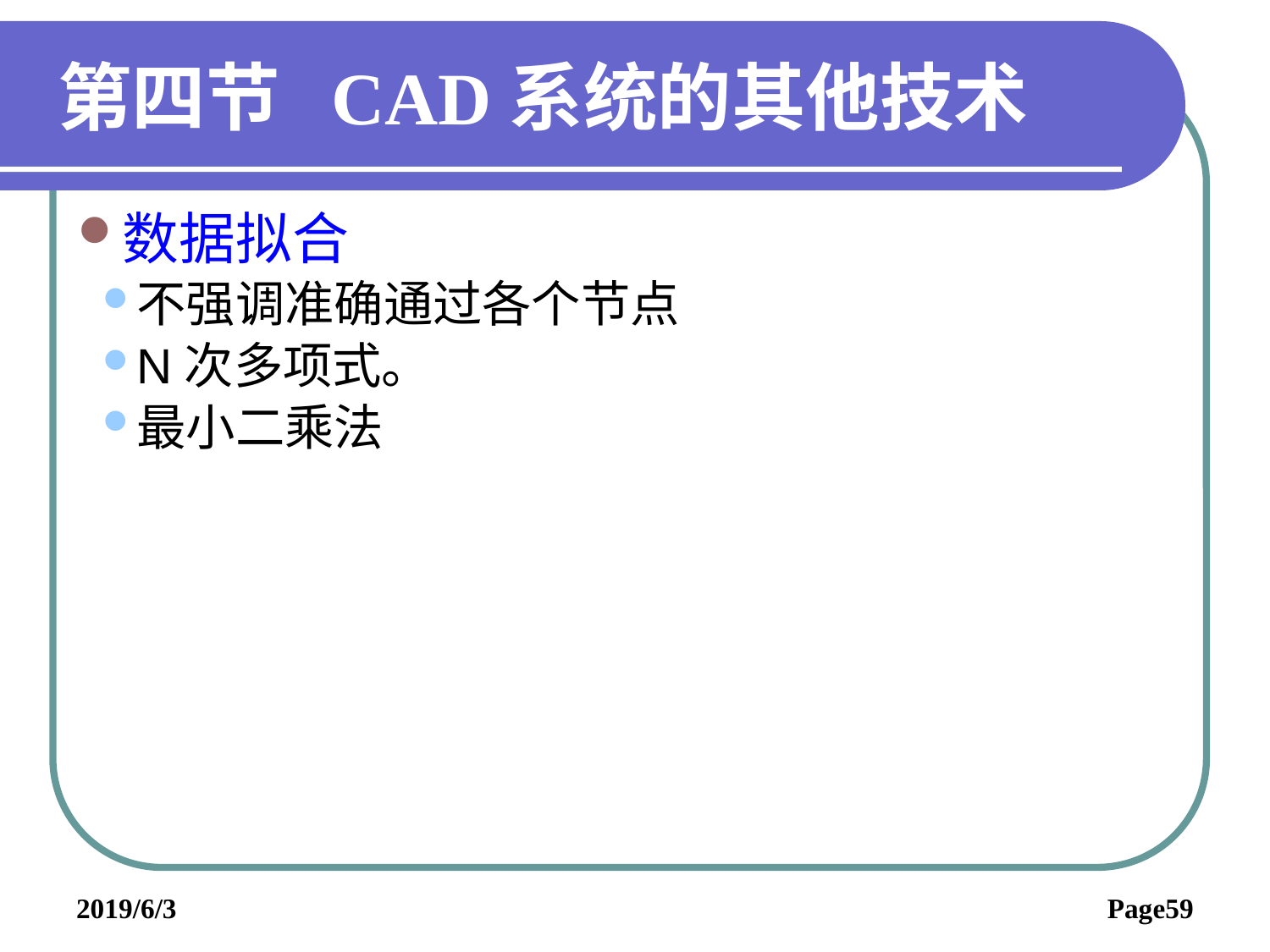

# 第四节  CAD系统的其他技术
数据拟合
不强调准确通过各个节点
N次多项式。
最小二乘法

2019/6/3
Page59